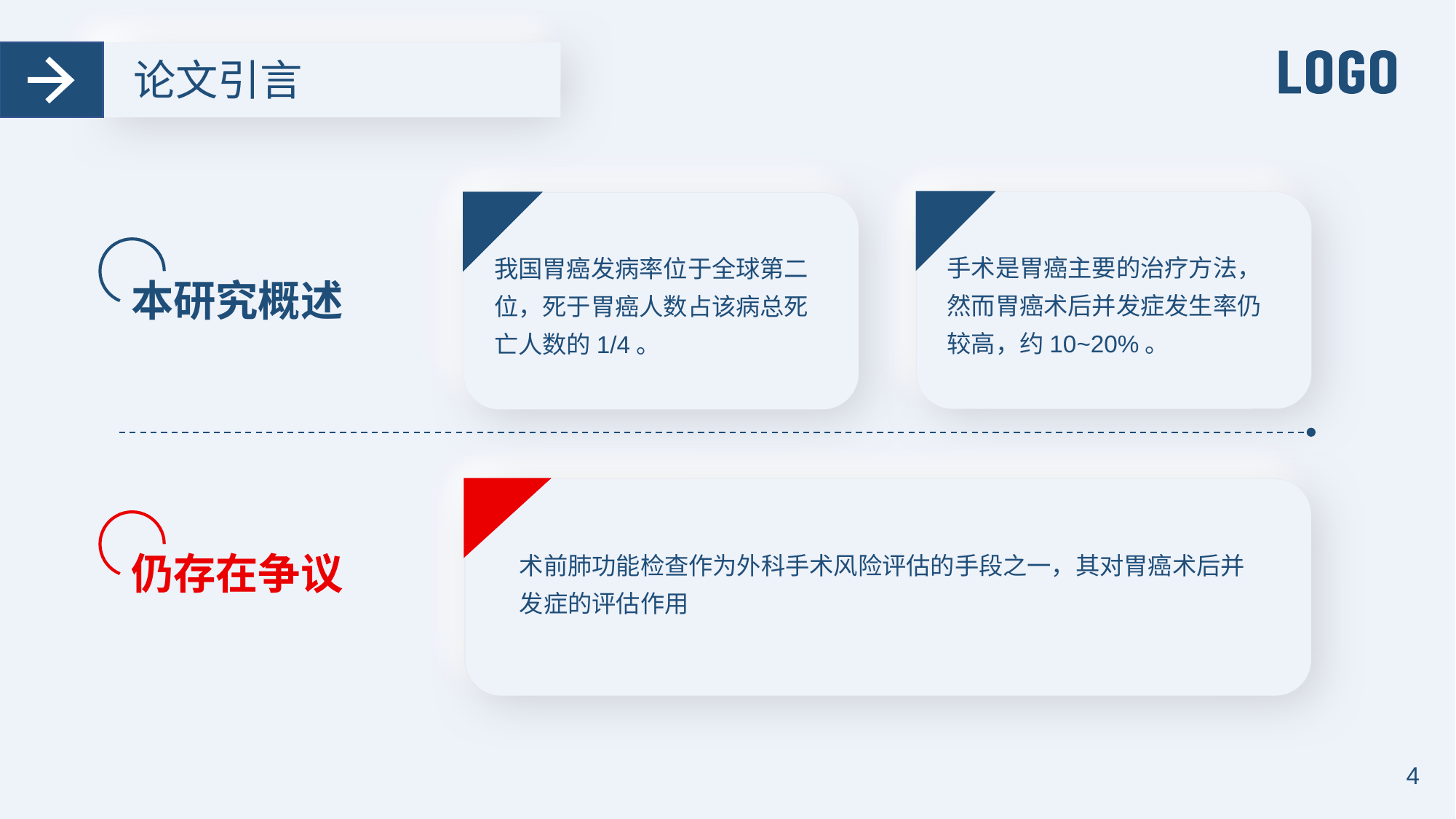

论文引言

手术是胃癌主要的治疗方法，然而胃癌术后并发症发生率仍较高，约10~20%。

我国胃癌发病率位于全球第二位，死于胃癌人数占该病总死亡人数的1/4。

本研究概述

术前肺功能检查作为外科手术风险评估的手段之一，其对胃癌术后并发症的评估作用

仍存在争议